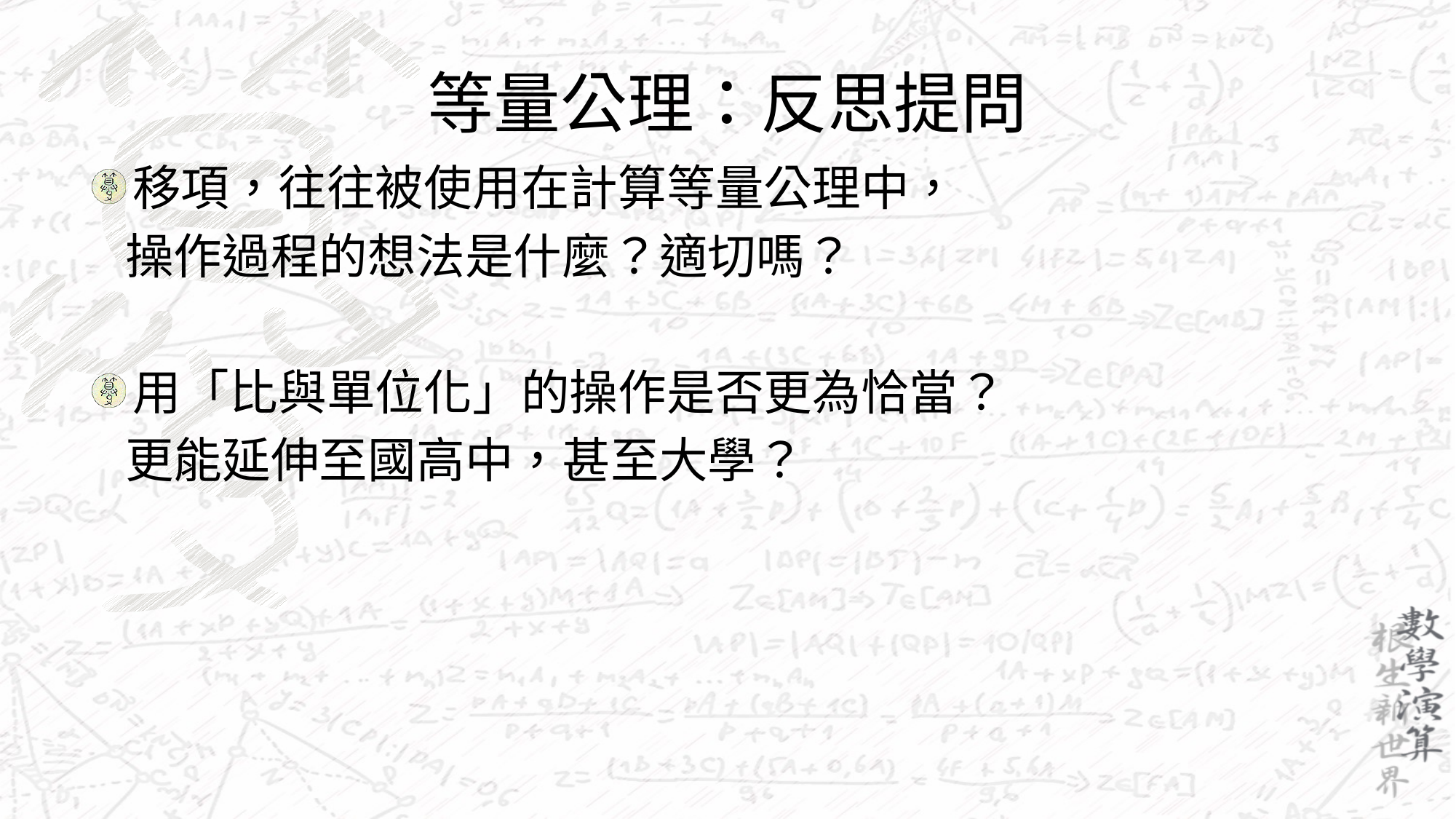

# 等量公理：反思提問
移項，往往被使用在計算等量公理中，
  操作過程的想法是什麼？適切嗎？

用「比與單位化」的操作是否更為恰當？
  更能延伸至國高中，甚至大學？